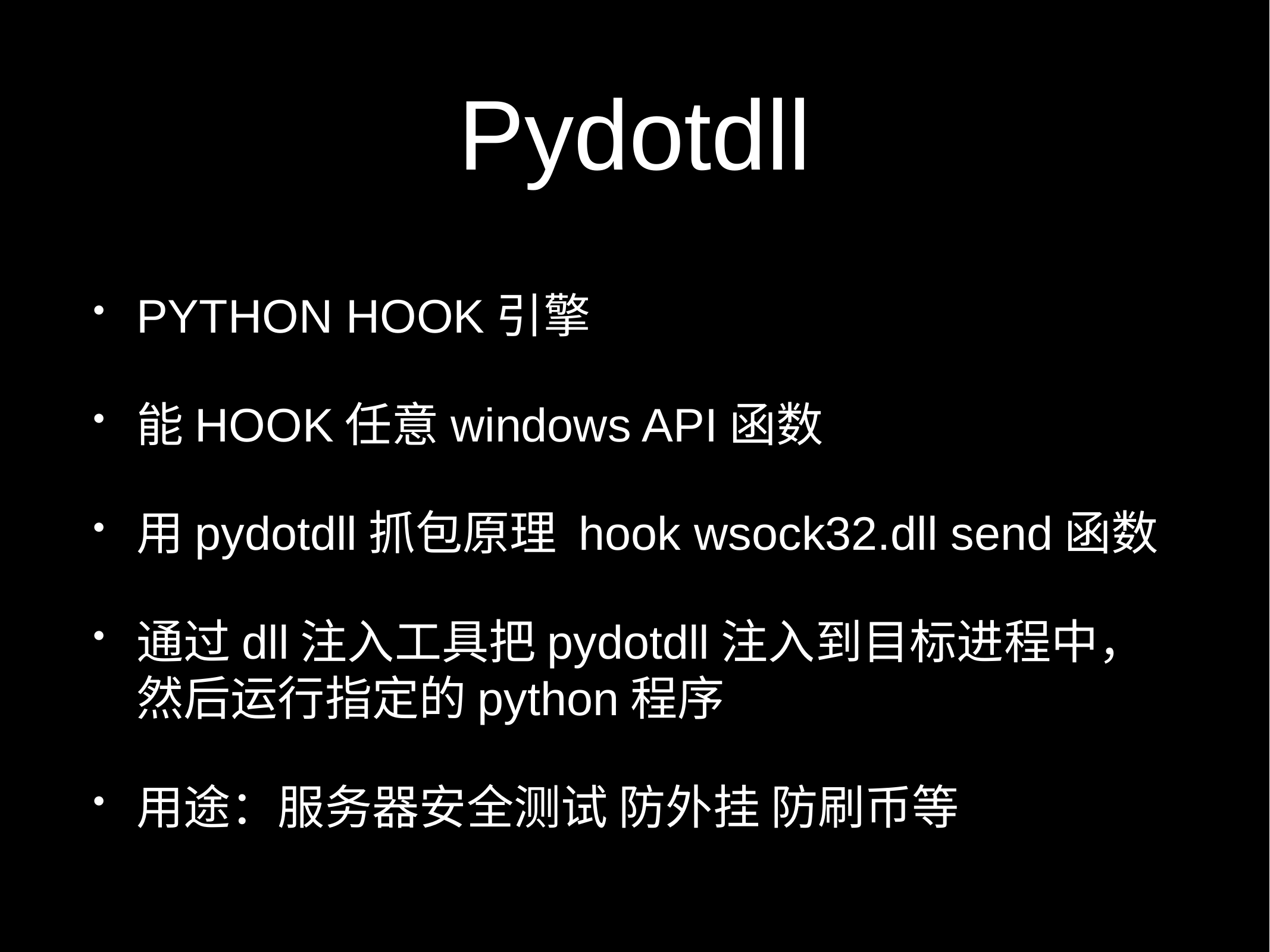

# Pydotdll
PYTHON HOOK引擎
能HOOK任意windows API函数
用pydotdll抓包原理 hook wsock32.dll send函数
通过dll注入工具把pydotdll注入到目标进程中，然后运行指定的python程序
用途：服务器安全测试 防外挂 防刷币等